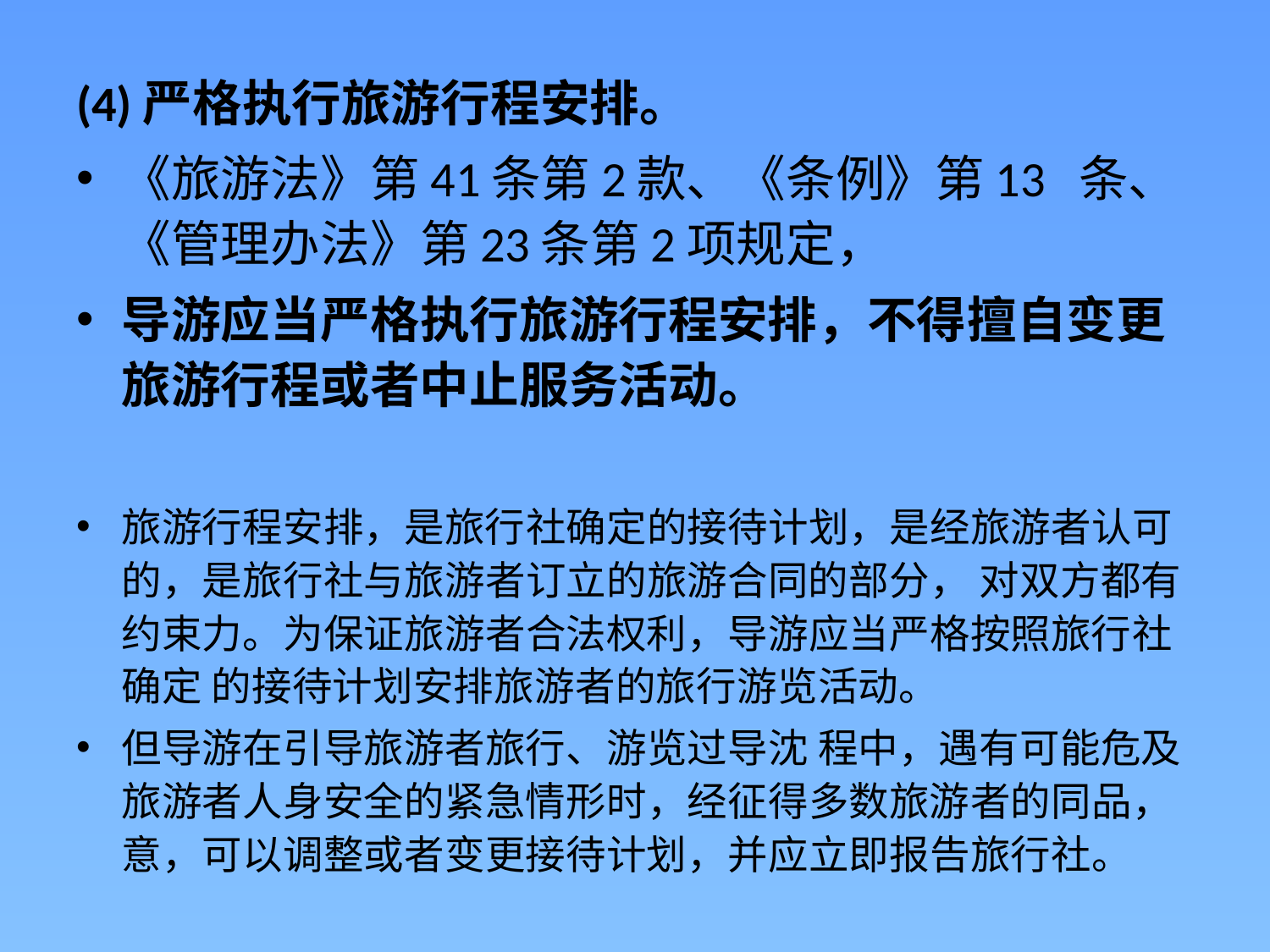

(4)严格执行旅游行程安排。
《旅游法》第41条第2款、《条例》第13  条、《管理办法》第23条第2项规定，
导游应当严格执行旅游行程安排，不得擅自变更旅游行程或者中止服务活动。

旅游行程安排，是旅行社确定的接待计划，是经旅游者认可的，是旅行社与旅游者订立的旅游合同的部分， 对双方都有约束力。为保证旅游者合法权利，导游应当严格按照旅行社确定 的接待计划安排旅游者的旅行游览活动。
但导游在引导旅游者旅行、游览过导沈 程中，遇有可能危及旅游者人身安全的紧急情形时，经征得多数旅游者的同品， 意，可以调整或者变更接待计划，并应立即报告旅行社。